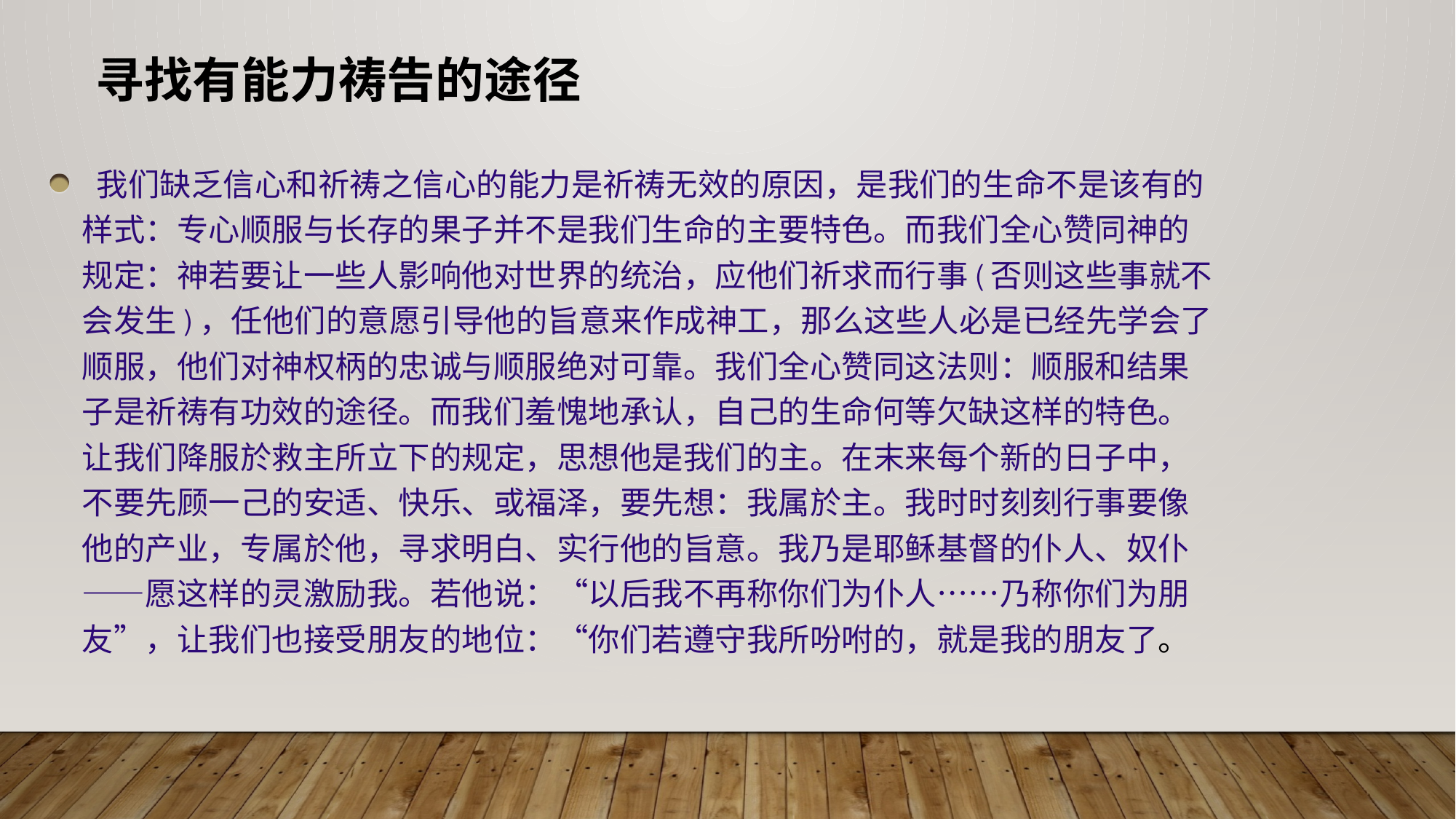

# 寻找有能力祷告的途径
 我们缺乏信心和祈祷之信心的能力是祈祷无效的原因，是我们的生命不是该有的样式：专心顺服与长存的果子并不是我们生命的主要特色。而我们全心赞同神的规定：神若要让一些人影响他对世界的统治，应他们祈求而行事(否则这些事就不会发生)，任他们的意愿引导他的旨意来作成神工，那么这些人必是已经先学会了顺服，他们对神权柄的忠诚与顺服绝对可靠。我们全心赞同这法则：顺服和结果子是祈祷有功效的途径。而我们羞愧地承认，自己的生命何等欠缺这样的特色。让我们降服於救主所立下的规定，思想他是我们的主。在末来每个新的日子中，不要先顾一己的安适、快乐、或福泽，要先想：我属於主。我时时刻刻行事要像他的产业，专属於他，寻求明白、实行他的旨意。我乃是耶稣基督的仆人、奴仆 ——愿这样的灵激励我。若他说：“以后我不再称你们为仆人……乃称你们为朋友”，让我们也接受朋友的地位：“你们若遵守我所吩咐的，就是我的朋友了。